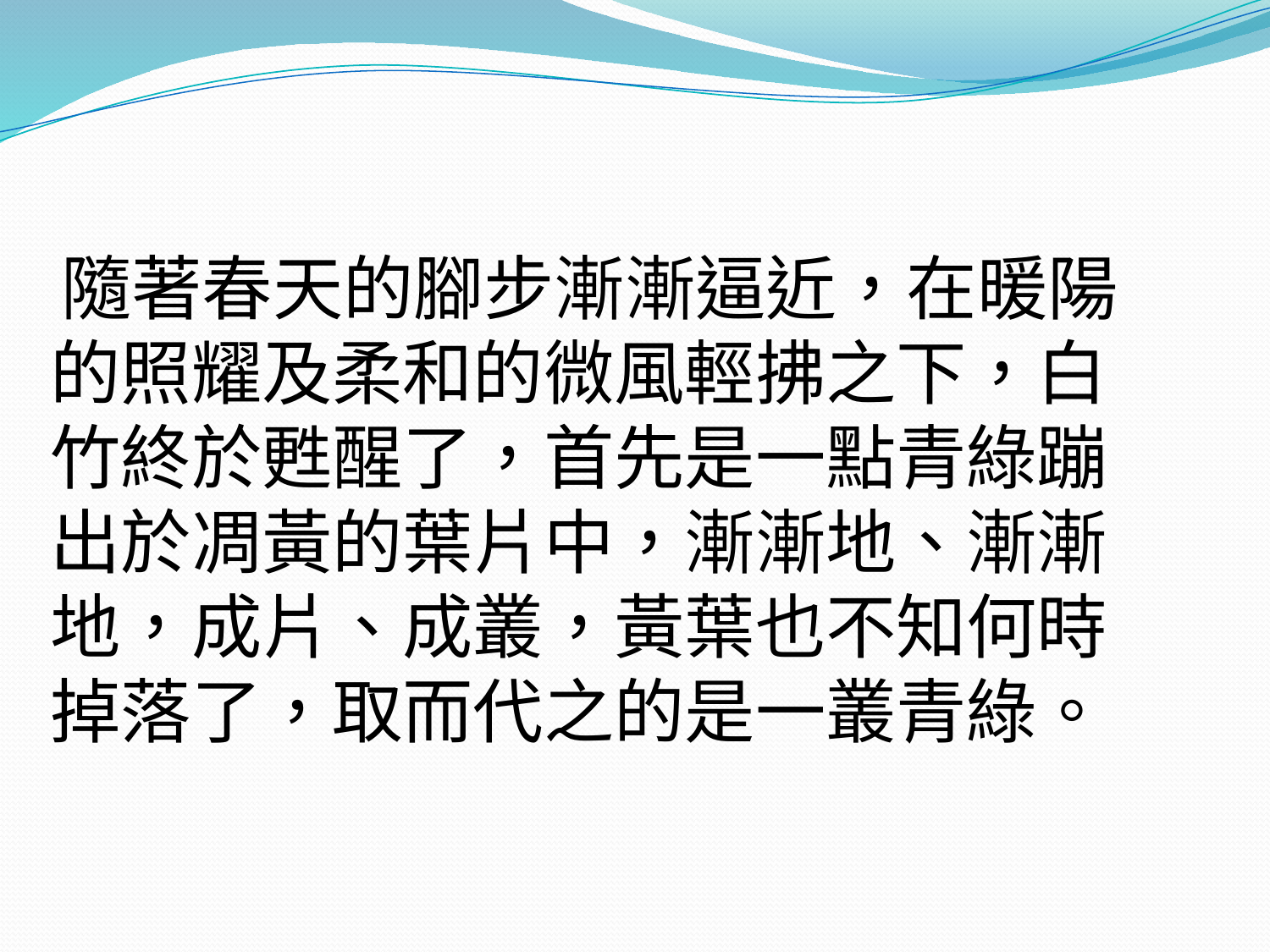

隨著春天的腳步漸漸逼近，在暖陽的照耀及柔和的微風輕拂之下，白竹終於甦醒了，首先是一點青綠蹦出於凋黃的葉片中，漸漸地、漸漸地，成片、成叢，黃葉也不知何時掉落了，取而代之的是一叢青綠。